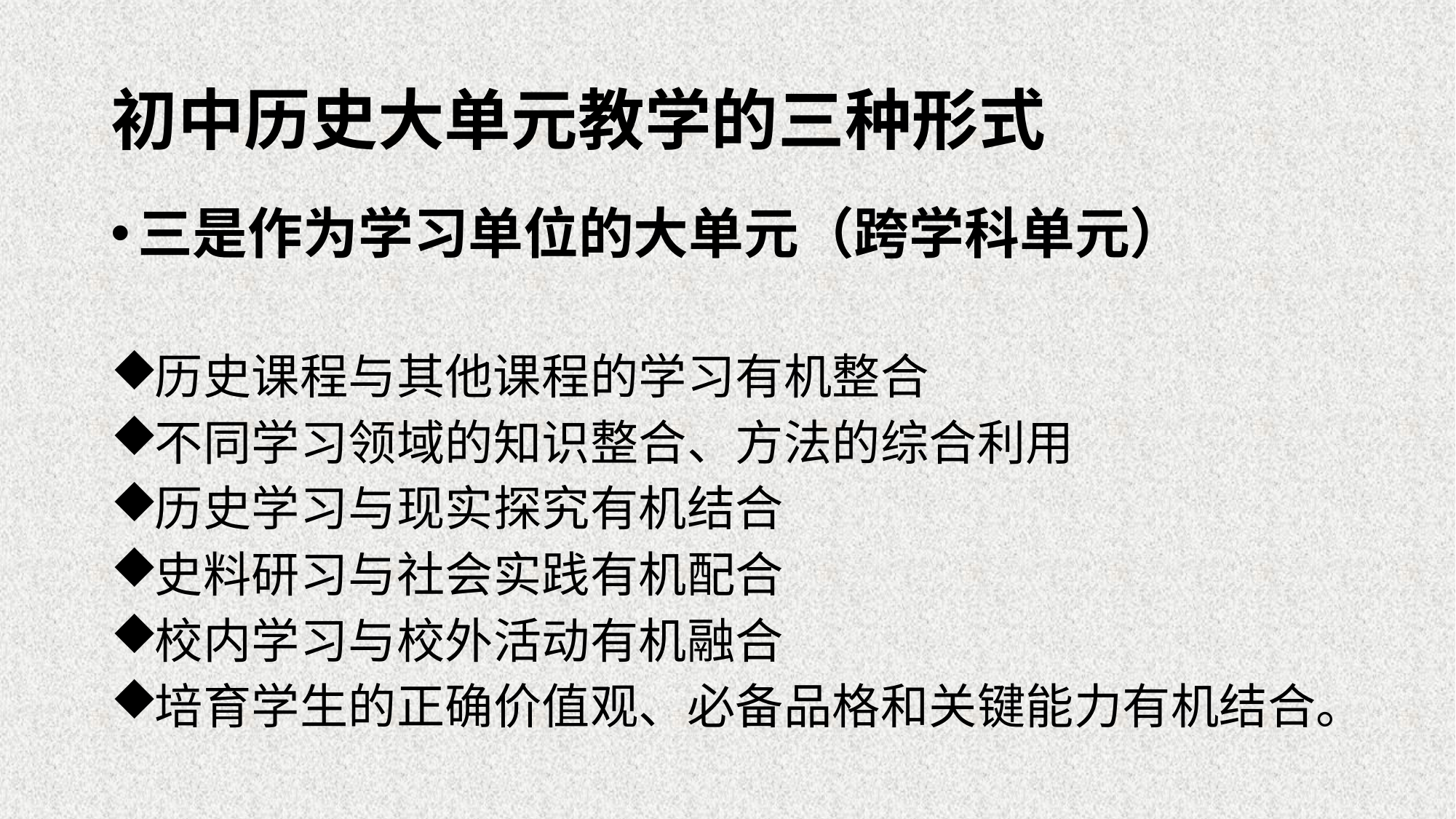

# 初中历史大单元教学的三种形式
三是作为学习单位的大单元（跨学科单元）

历史课程与其他课程的学习有机整合
不同学习领域的知识整合、方法的综合利用
历史学习与现实探究有机结合
史料研习与社会实践有机配合
校内学习与校外活动有机融合
培育学生的正确价值观、必备品格和关键能力有机结合。